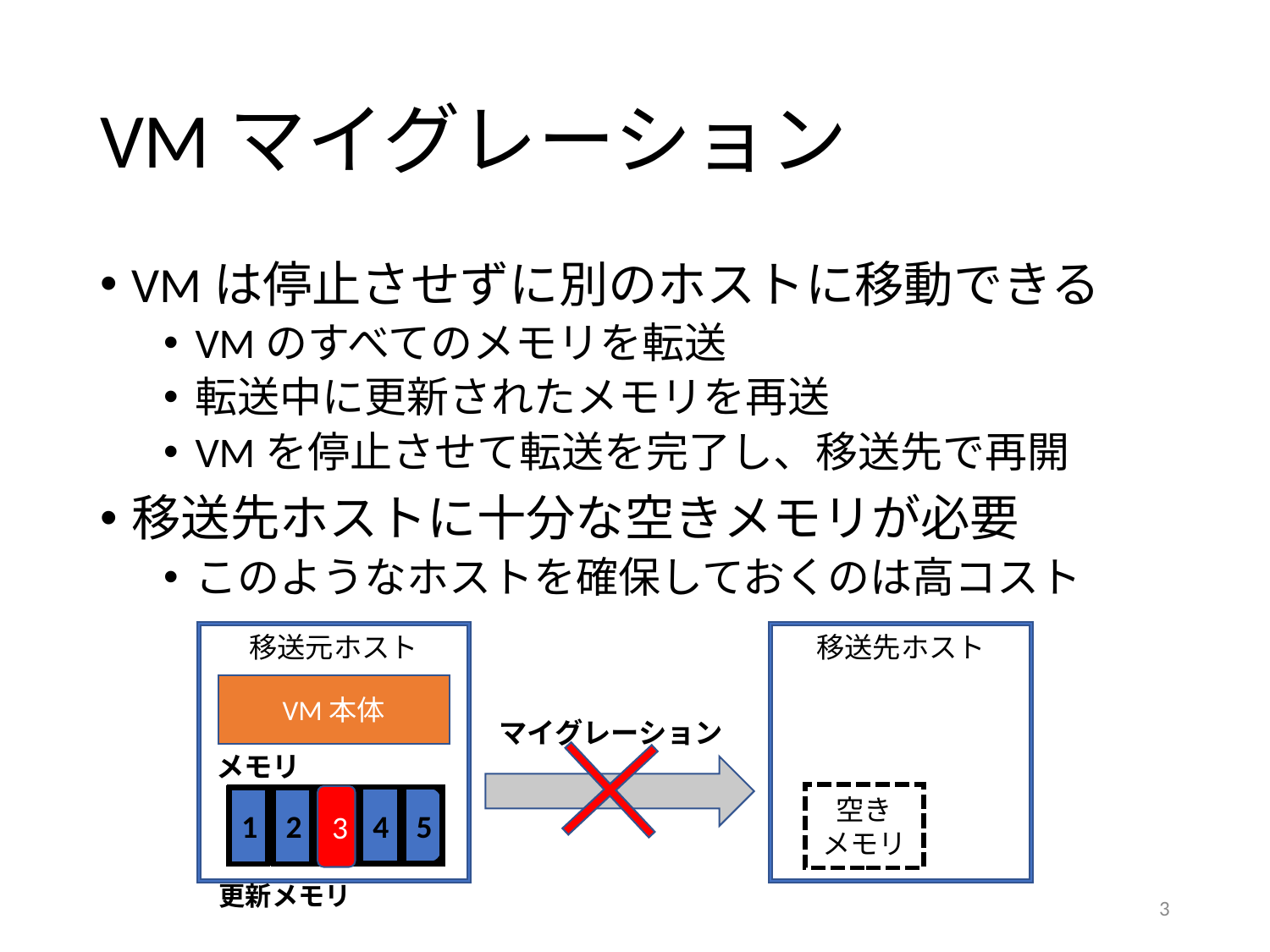

# VMマイグレーション
VMは停止させずに別のホストに移動できる
VMのすべてのメモリを転送
転送中に更新されたメモリを再送
VMを停止させて転送を完了し、移送先で再開
移送先ホストに十分な空きメモリが必要
このようなホストを確保しておくのは高コスト

移送元ホスト

移送先ホスト

VM本体
VM本体

メモリ
マイグレーション

空き
メモリ
3
1

2
3
4
5
1

2
3
4
5
更新メモリ
3